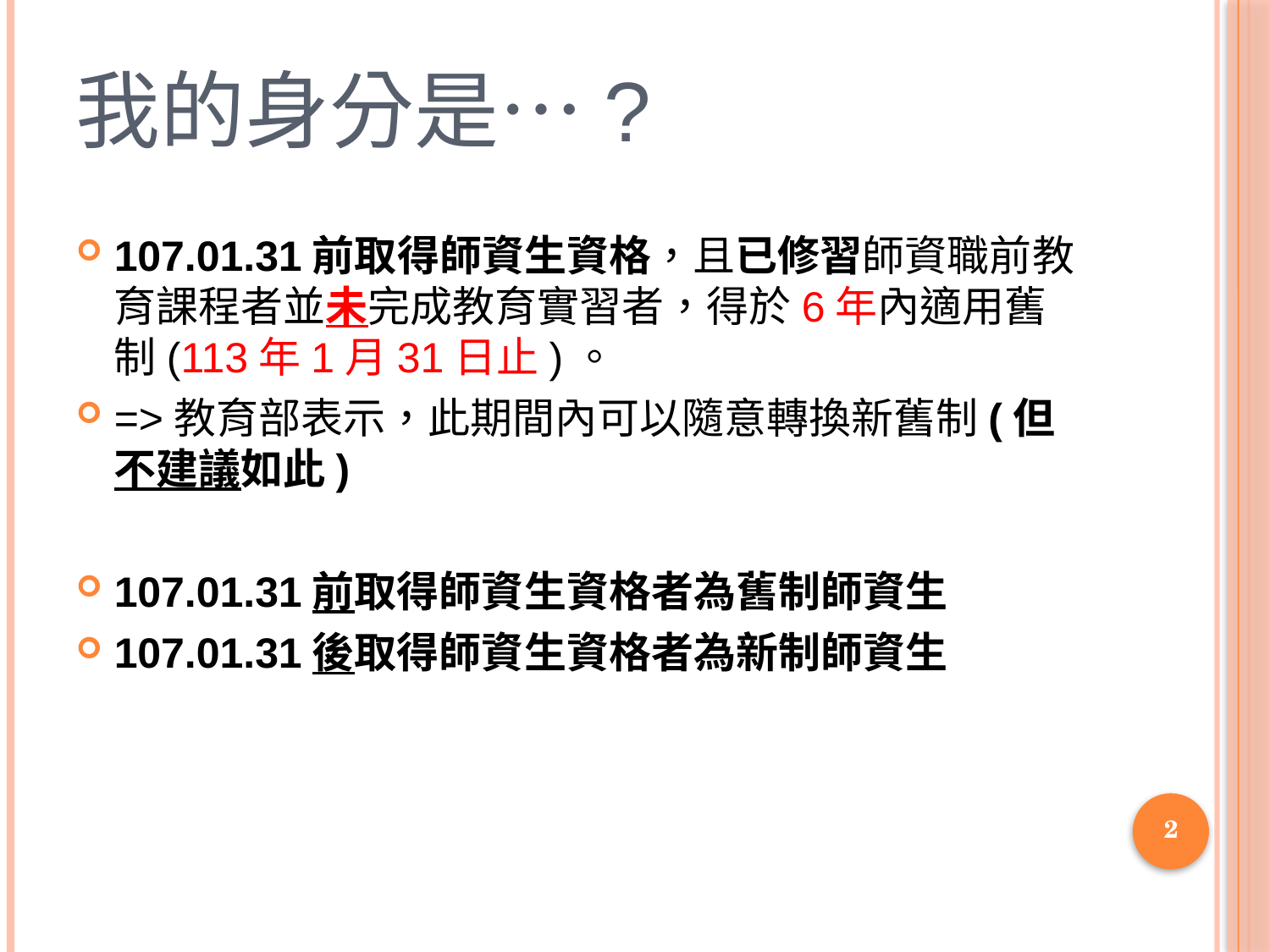

# 我的身分是…?

107.01.31前取得師資生資格，且已修習師資職前教育課程者並未完成教育實習者，得於6年內適用舊制(113年1月31日止)。
=>教育部表示，此期間內可以隨意轉換新舊制(但不建議如此)

107.01.31前取得師資生資格者為舊制師資生
107.01.31後取得師資生資格者為新制師資生
2